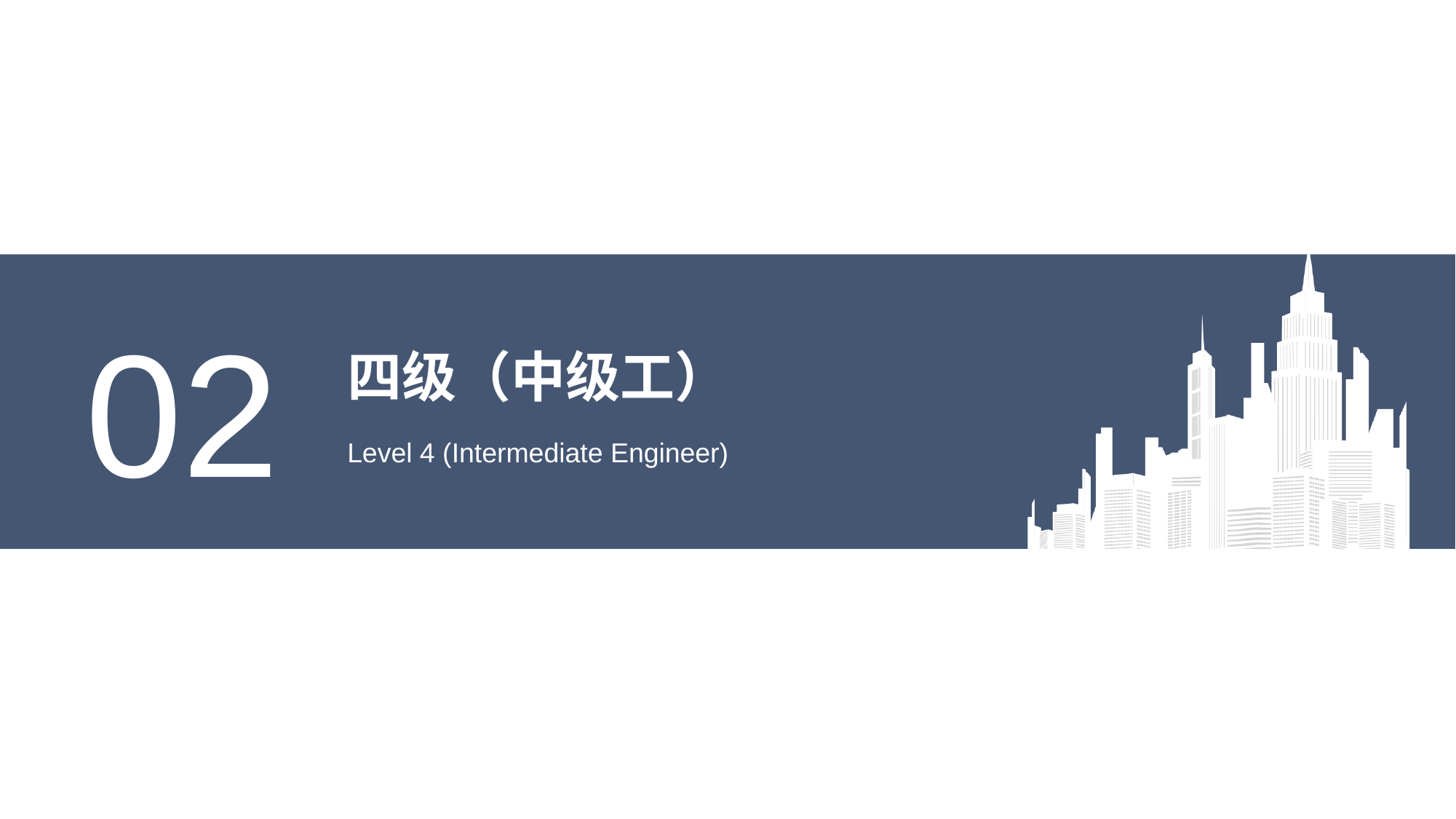

02
# 四级（中级工）
Level 4 (Intermediate Engineer)